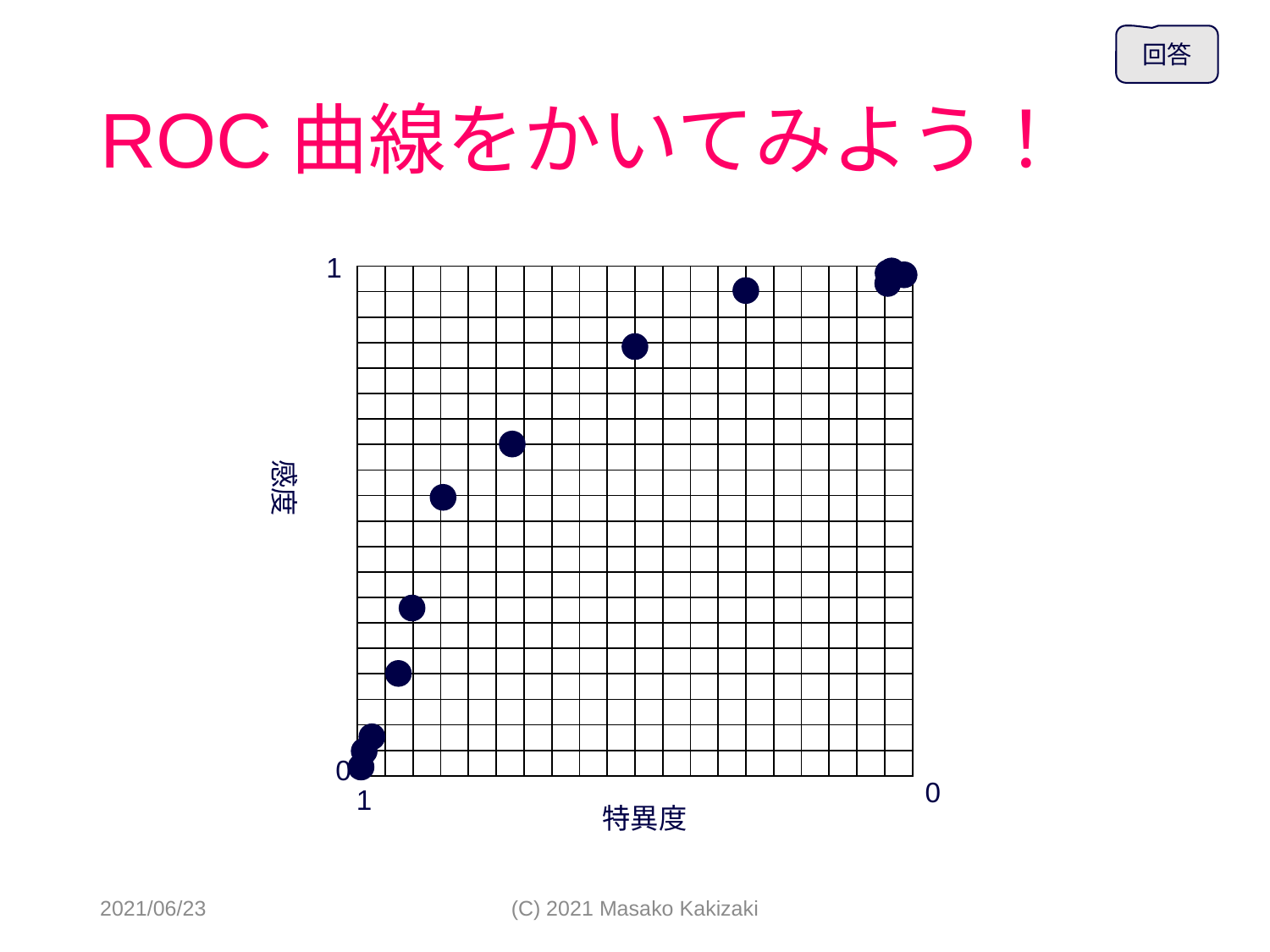

回答
# ROC曲線をかいてみよう！
1

|  |  |  |  |  |  |  |  |  |  |  |  |  |  |  |  |  |  |  |  |
| --- | --- | --- | --- | --- | --- | --- | --- | --- | --- | --- | --- | --- | --- | --- | --- | --- | --- | --- | --- |
|  |  |  |  |  |  |  |  |  |  |  |  |  |  |  |  |  |  |  |  |
|  |  |  |  |  |  |  |  |  |  |  |  |  |  |  |  |  |  |  |  |
|  |  |  |  |  |  |  |  |  |  |  |  |  |  |  |  |  |  |  |  |
|  |  |  |  |  |  |  |  |  |  |  |  |  |  |  |  |  |  |  |  |
|  |  |  |  |  |  |  |  |  |  |  |  |  |  |  |  |  |  |  |  |
|  |  |  |  |  |  |  |  |  |  |  |  |  |  |  |  |  |  |  |  |
|  |  |  |  |  |  |  |  |  |  |  |  |  |  |  |  |  |  |  |  |
|  |  |  |  |  |  |  |  |  |  |  |  |  |  |  |  |  |  |  |  |
|  |  |  |  |  |  |  |  |  |  |  |  |  |  |  |  |  |  |  |  |
|  |  |  |  |  |  |  |  |  |  |  |  |  |  |  |  |  |  |  |  |
|  |  |  |  |  |  |  |  |  |  |  |  |  |  |  |  |  |  |  |  |
|  |  |  |  |  |  |  |  |  |  |  |  |  |  |  |  |  |  |  |  |
|  |  |  |  |  |  |  |  |  |  |  |  |  |  |  |  |  |  |  |  |
|  |  |  |  |  |  |  |  |  |  |  |  |  |  |  |  |  |  |  |  |
|  |  |  |  |  |  |  |  |  |  |  |  |  |  |  |  |  |  |  |  |
|  |  |  |  |  |  |  |  |  |  |  |  |  |  |  |  |  |  |  |  |
|  |  |  |  |  |  |  |  |  |  |  |  |  |  |  |  |  |  |  |  |
|  |  |  |  |  |  |  |  |  |  |  |  |  |  |  |  |  |  |  |  |
|  |  |  |  |  |  |  |  |  |  |  |  |  |  |  |  |  |  |  |  |

感度

0

0
1
特異度
2021/06/23
(C) 2021 Masako Kakizaki